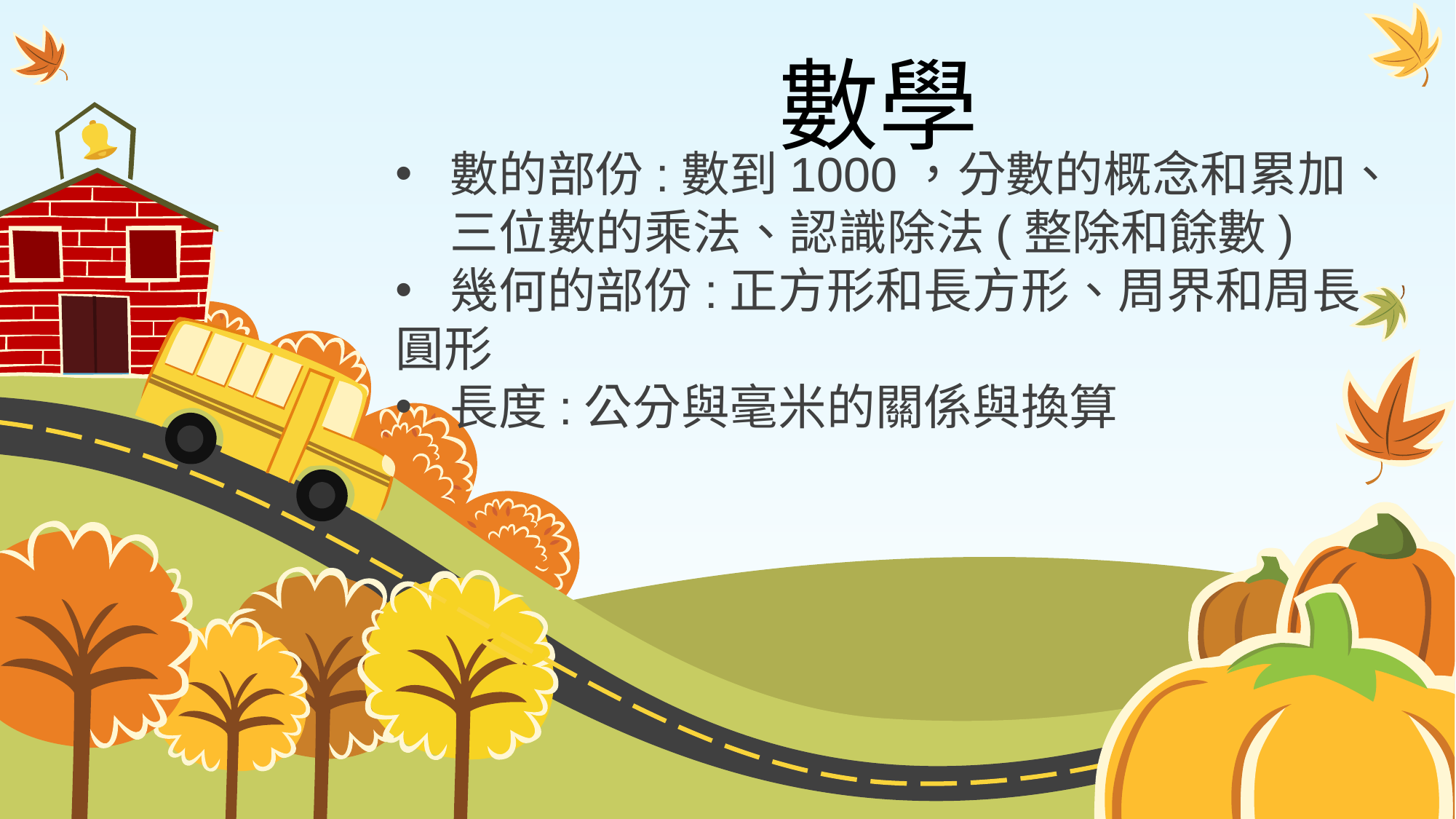

# 數學
數的部份:數到1000，分數的概念和累加、三位數的乘法、認識除法(整除和餘數)
幾何的部份:正方形和長方形、周界和周長
圓形
長度:公分與毫米的關係與換算